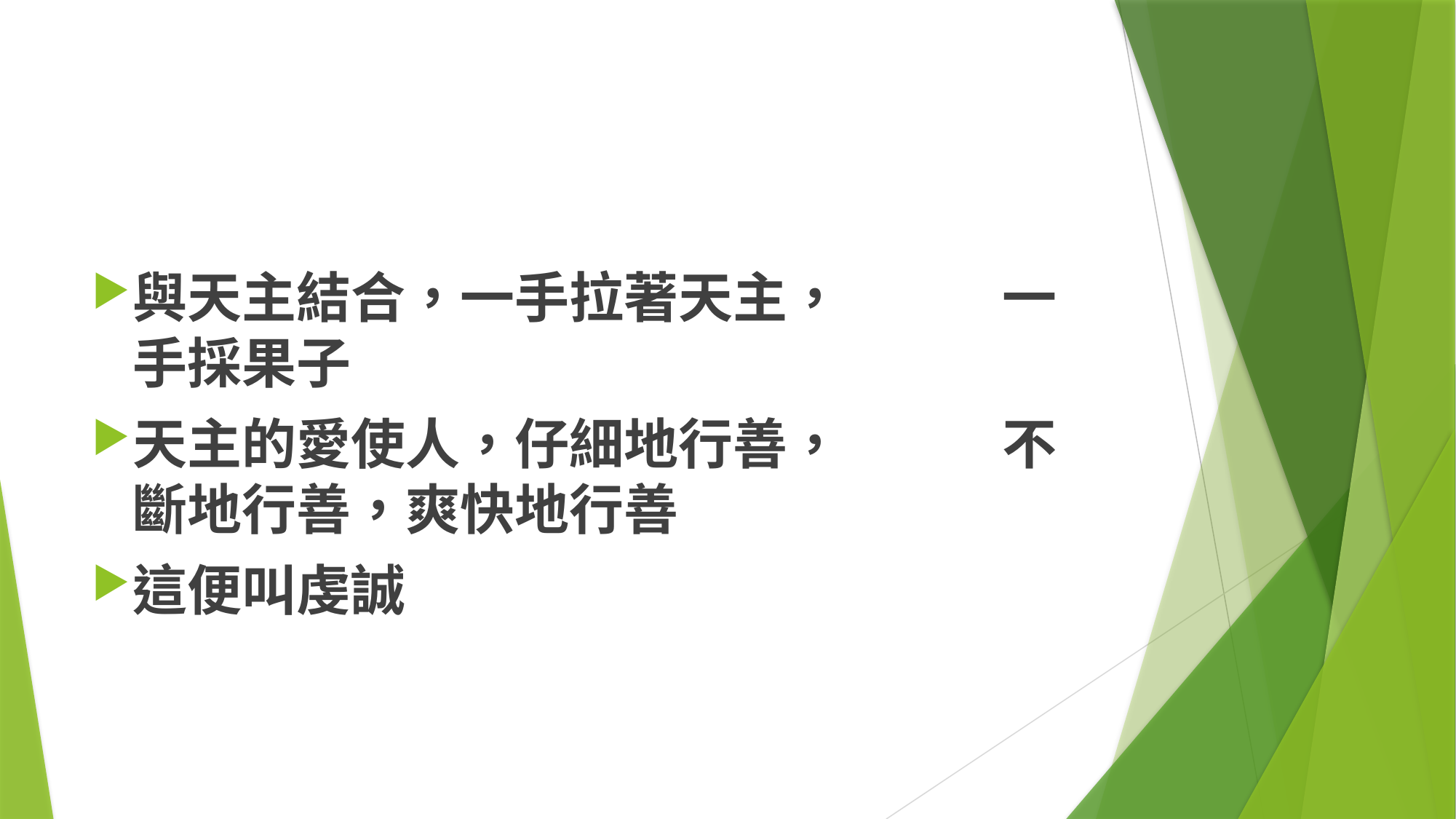

#
與天主結合，一手拉著天主，             一手採果子
天主的愛使人，仔細地行善，             不斷地行善，爽快地行善
這便叫虔誠